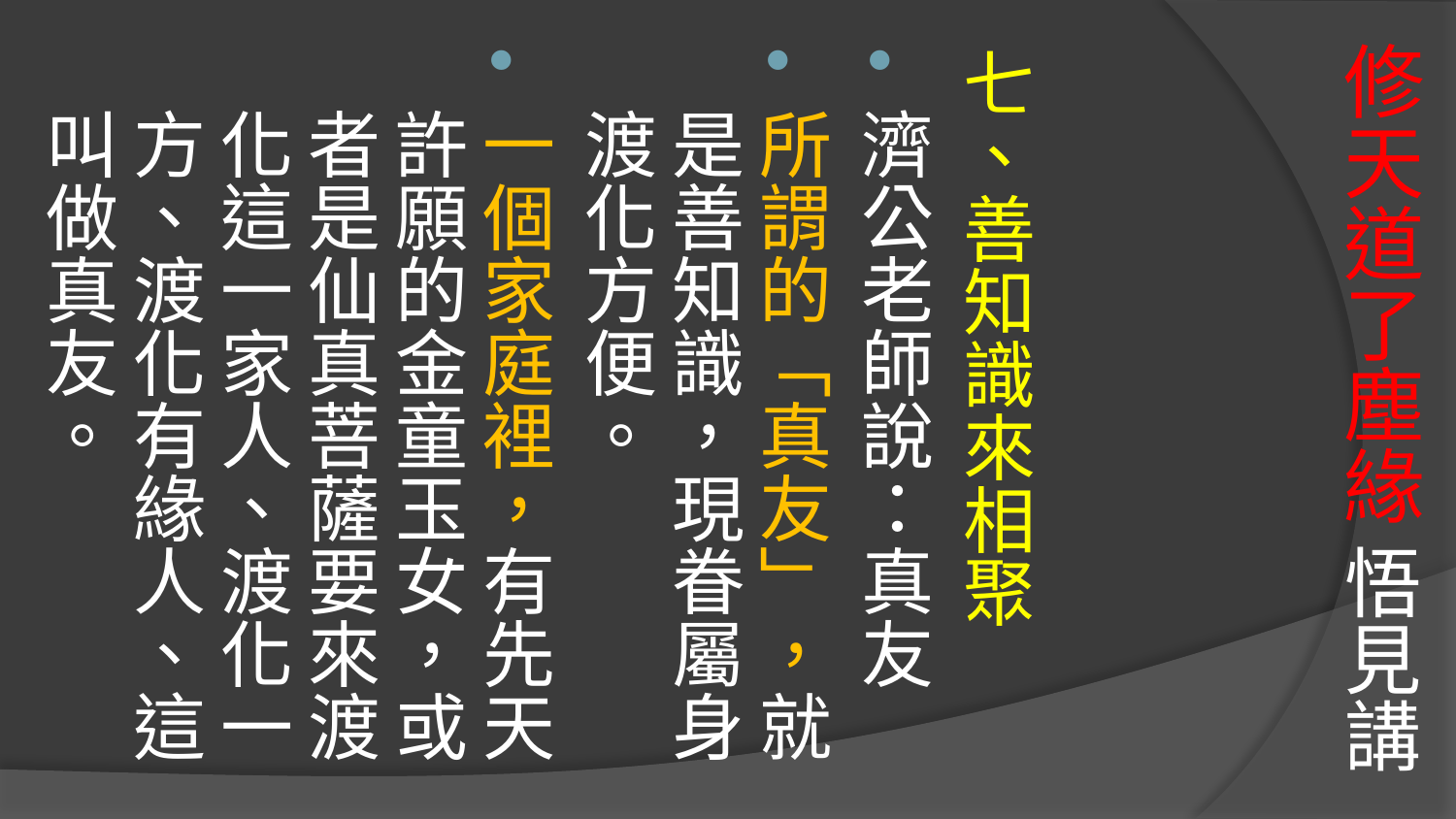

# 修天道了塵緣 悟見講
七、善知識來相聚
濟公老師說：真友
所謂的「真友」，就是善知識，現眷屬身渡化方便。
一個家庭裡，有先天許願的金童玉女，或者是仙真菩薩要來渡化這一家人、渡化一方、渡化有緣人、這叫做真友。